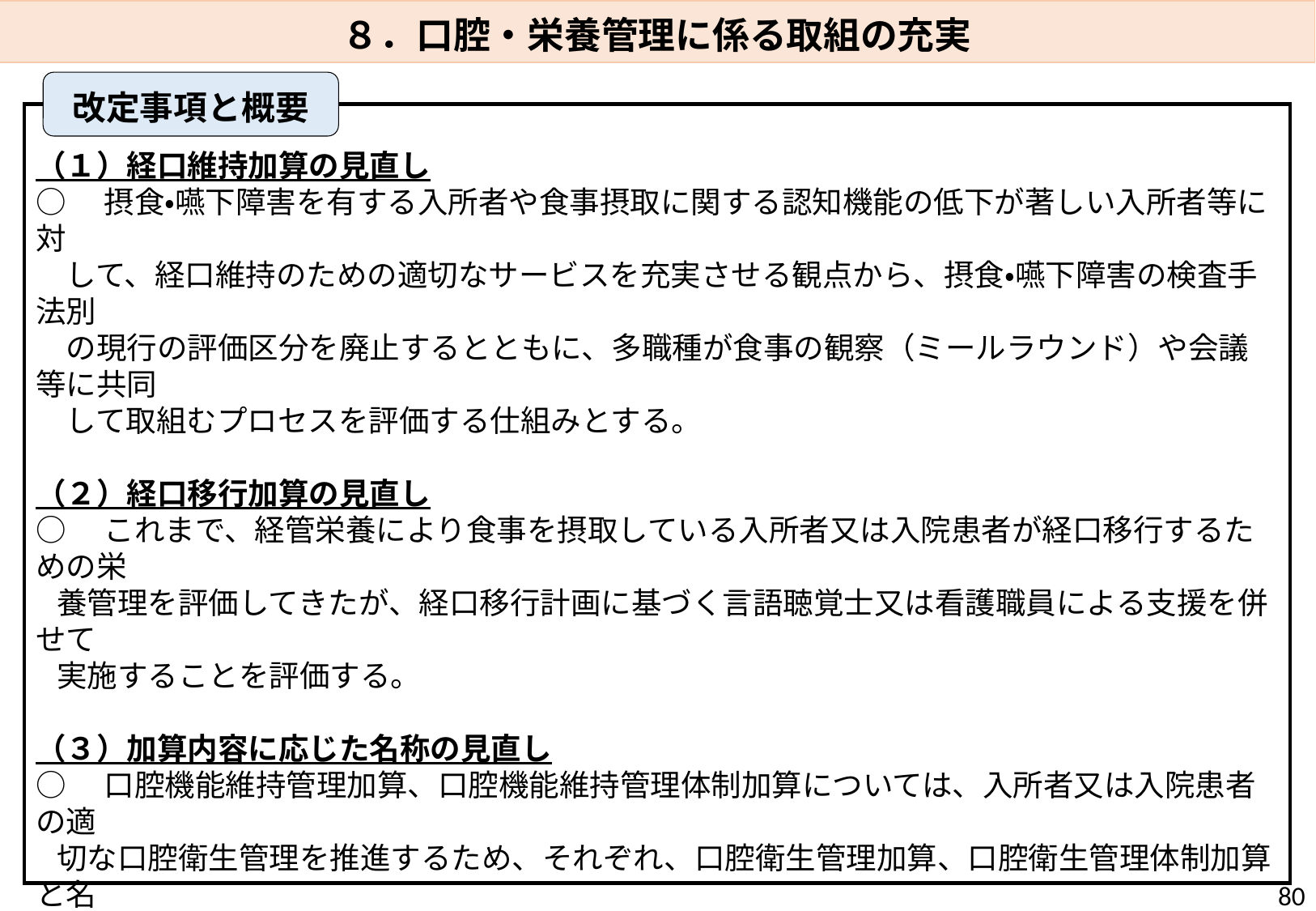

８．口腔・栄養管理に係る取組の充実
改定事項と概要

（１）経口維持加算の見直し
○　摂食・嚥下障害を有する入所者や食事摂取に関する認知機能の低下が著しい入所者等に対
　して、経口維持のための適切なサービスを充実させる観点から、摂食・嚥下障害の検査手法別
　の現行の評価区分を廃止するとともに、多職種が食事の観察（ミールラウンド）や会議等に共同
　して取組むプロセスを評価する仕組みとする。

（２）経口移行加算の見直し
○　これまで、経管栄養により食事を摂取している入所者又は入院患者が経口移行するための栄
  養管理を評価してきたが、経口移行計画に基づく言語聴覚士又は看護職員による支援を併せて
  実施することを評価する。

（３）加算内容に応じた名称の見直し
○　口腔機能維持管理加算、口腔機能維持管理体制加算については、入所者又は入院患者の適
  切な口腔衛生管理を推進するため、それぞれ、口腔衛生管理加算、口腔衛生管理体制加算と名
  称を見直す。

（４）療養食加算の見直し
○　療養食を必要とする入所者又は入院患者が、経口による食事の摂取に関する支援を受けられ
 るよう、療養食加算と経口維持加算又は経口移行加算との併算定を可能とするとともに、療養食
 加算の評価を見直す。

80